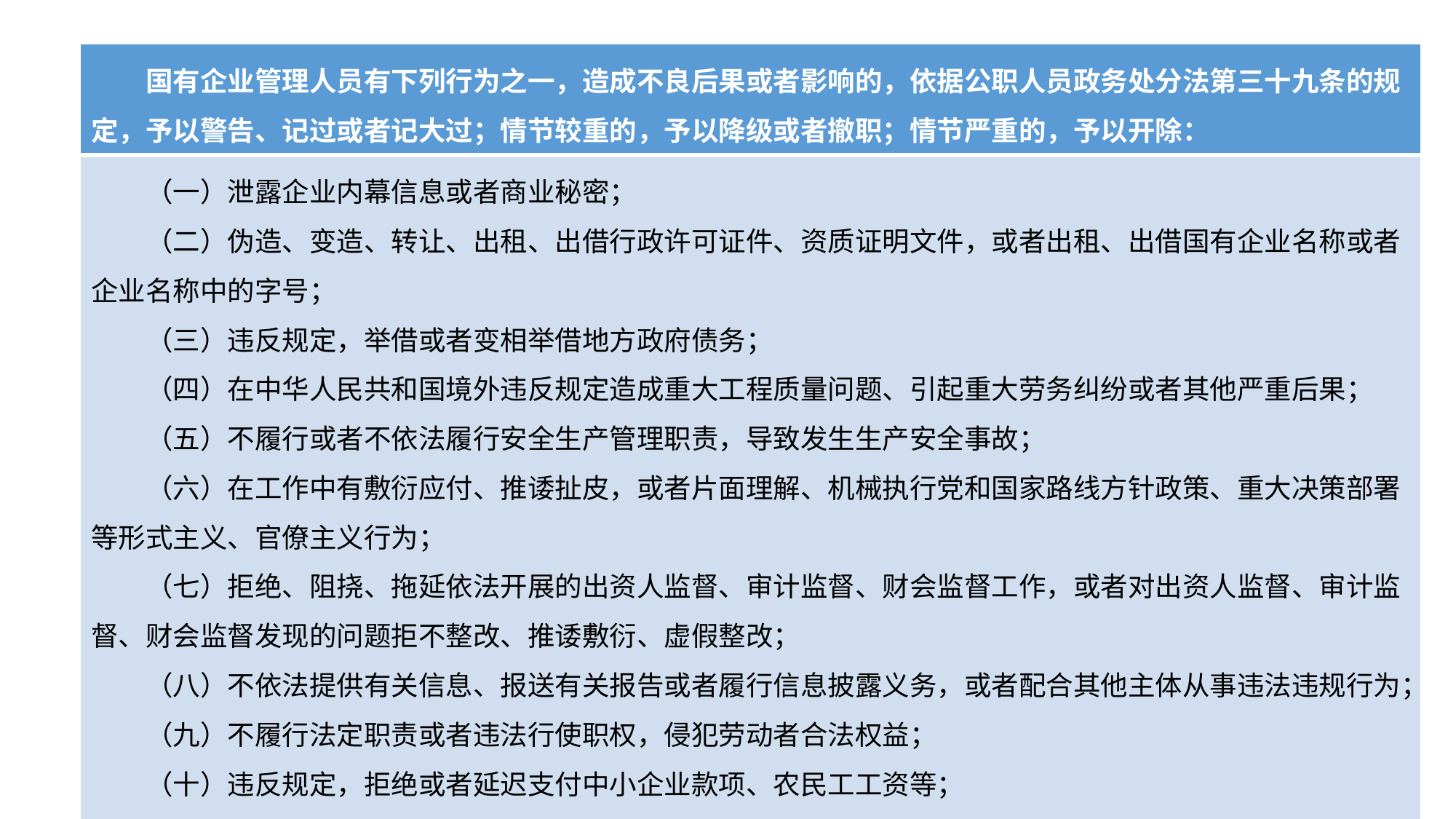

| 国有企业管理人员有下列行为之一，造成不良后果或者影响的，依据公职人员政务处分法第三十九条的规定，予以警告、记过或者记大过；情节较重的，予以降级或者撤职；情节严重的，予以开除： |
| --- |
| （一）泄露企业内幕信息或者商业秘密； （二）伪造、变造、转让、出租、出借行政许可证件、资质证明文件，或者出租、出借国有企业名称或者企业名称中的字号； （三）违反规定，举借或者变相举借地方政府债务； （四）在中华人民共和国境外违反规定造成重大工程质量问题、引起重大劳务纠纷或者其他严重后果； （五）不履行或者不依法履行安全生产管理职责，导致发生生产安全事故； （六）在工作中有敷衍应付、推诿扯皮，或者片面理解、机械执行党和国家路线方针政策、重大决策部署等形式主义、官僚主义行为； （七）拒绝、阻挠、拖延依法开展的出资人监督、审计监督、财会监督工作，或者对出资人监督、审计监督、财会监督发现的问题拒不整改、推诿敷衍、虚假整改； （八）不依法提供有关信息、报送有关报告或者履行信息披露义务，或者配合其他主体从事违法违规行为； （九）不履行法定职责或者违法行使职权，侵犯劳动者合法权益； （十）违反规定，拒绝或者延迟支付中小企业款项、农民工工资等； （十一）授意、指使、强令、纵容、包庇下属人员违反法律法规规定。 |
#